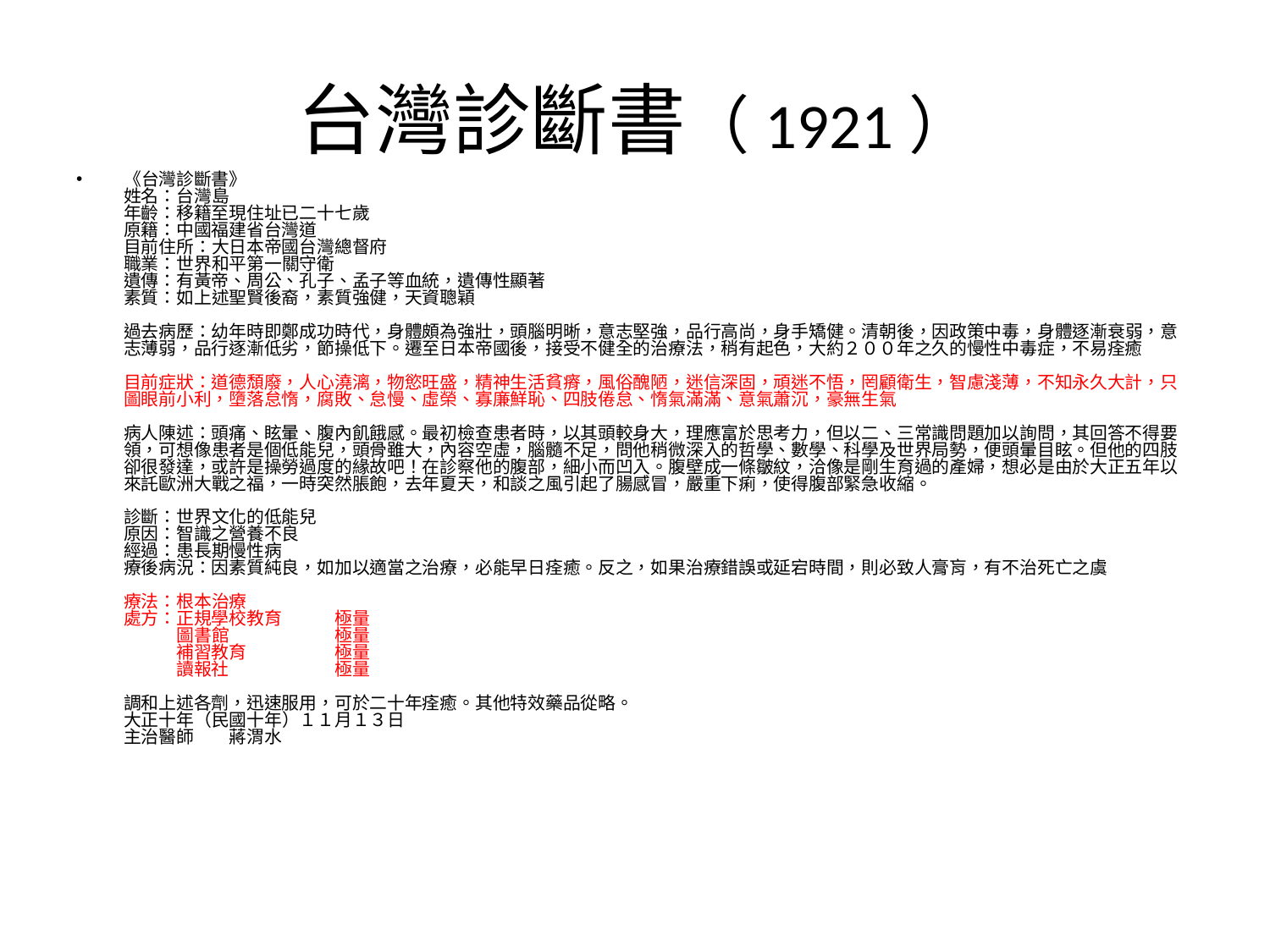

# 台灣診斷書（1921）
《台灣診斷書》
姓名：台灣島
年齡：移籍至現住址已二十七歲
原籍：中國福建省台灣道
目前住所：大日本帝國台灣總督府
職業：世界和平第一關守衛
遺傳：有黃帝、周公、孔子、孟子等血統，遺傳性顯著
素質：如上述聖賢後裔，素質強健，天資聰穎
過去病歷：幼年時即鄭成功時代，身體頗為強壯，頭腦明晰，意志堅強，品行高尚，身手矯健。清朝後，因政策中毒，身體逐漸衰弱，意志薄弱，品行逐漸低劣，節操低下。遷至日本帝國後，接受不健全的治療法，稍有起色，大約２００年之久的慢性中毒症，不易痊癒
目前症狀：道德頹廢，人心澆漓，物慾旺盛，精神生活貧瘠，風俗醜陋，迷信深固，頑迷不悟，罔顧衛生，智慮淺薄，不知永久大計，只圖眼前小利，墮落怠惰，腐敗、怠慢、虛榮、寡廉鮮恥、四肢倦怠、惰氣滿滿、意氣蕭沉，豪無生氣
病人陳述：頭痛、眩暈、腹內飢餓感。最初檢查患者時，以其頭較身大，理應富於思考力，但以二、三常識問題加以詢問，其回答不得要領，可想像患者是個低能兒，頭骨雖大，內容空虛，腦髓不足，問他稍微深入的哲學、數學、科學及世界局勢，便頭暈目眩。但他的四肢卻很發達，或許是操勞過度的緣故吧！在診察他的腹部，細小而凹入。腹壁成一條皺紋，洽像是剛生育過的產婦，想必是由於大正五年以來託歐洲大戰之福，一時突然脹飽，去年夏天，和談之風引起了腸感冒，嚴重下痢，使得腹部緊急收縮。
診斷：世界文化的低能兒
原因：智識之營養不良
經過：患長期慢性病
療後病況：因素質純良，如加以適當之治療，必能早日痊癒。反之，如果治療錯誤或延宕時間，則必致人膏肓，有不治死亡之虞
療法：根本治療
處方：正規學校教育　　　極量
　　　圖書館　　　　　　極量
　　　補習教育　　　　　極量
　　　讀報社　　　　　　極量
調和上述各劑，迅速服用，可於二十年痊癒。其他特效藥品從略。
大正十年（民國十年）１１月１３日
主治醫師　　蔣渭水